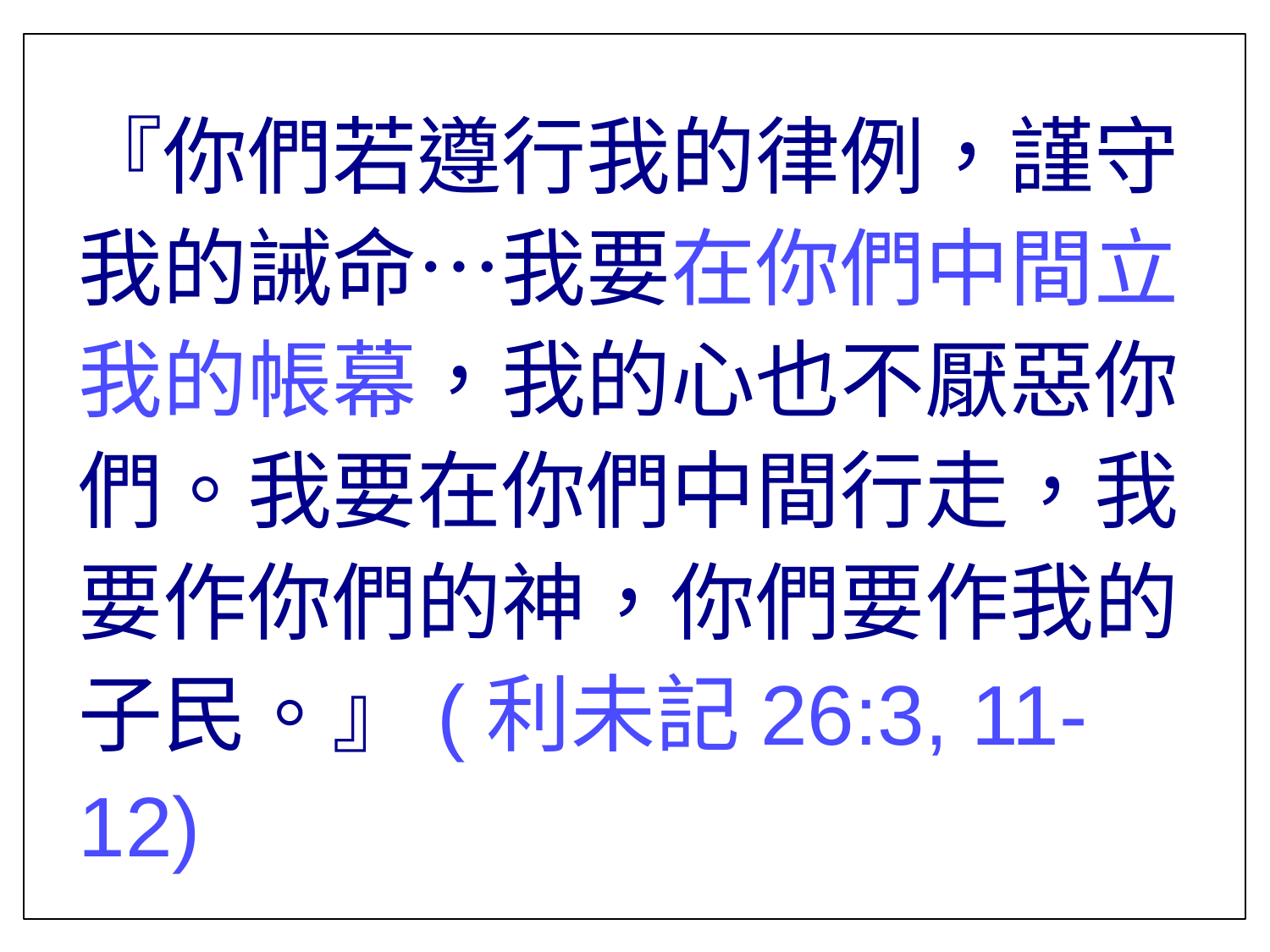

『你們若遵行我的律例，謹守我的誡命…我要在你們中間立我的帳幕，我的心也不厭惡你們。我要在你們中間行走，我要作你們的神，你們要作我的子民。』(利未記26:3, 11-12)